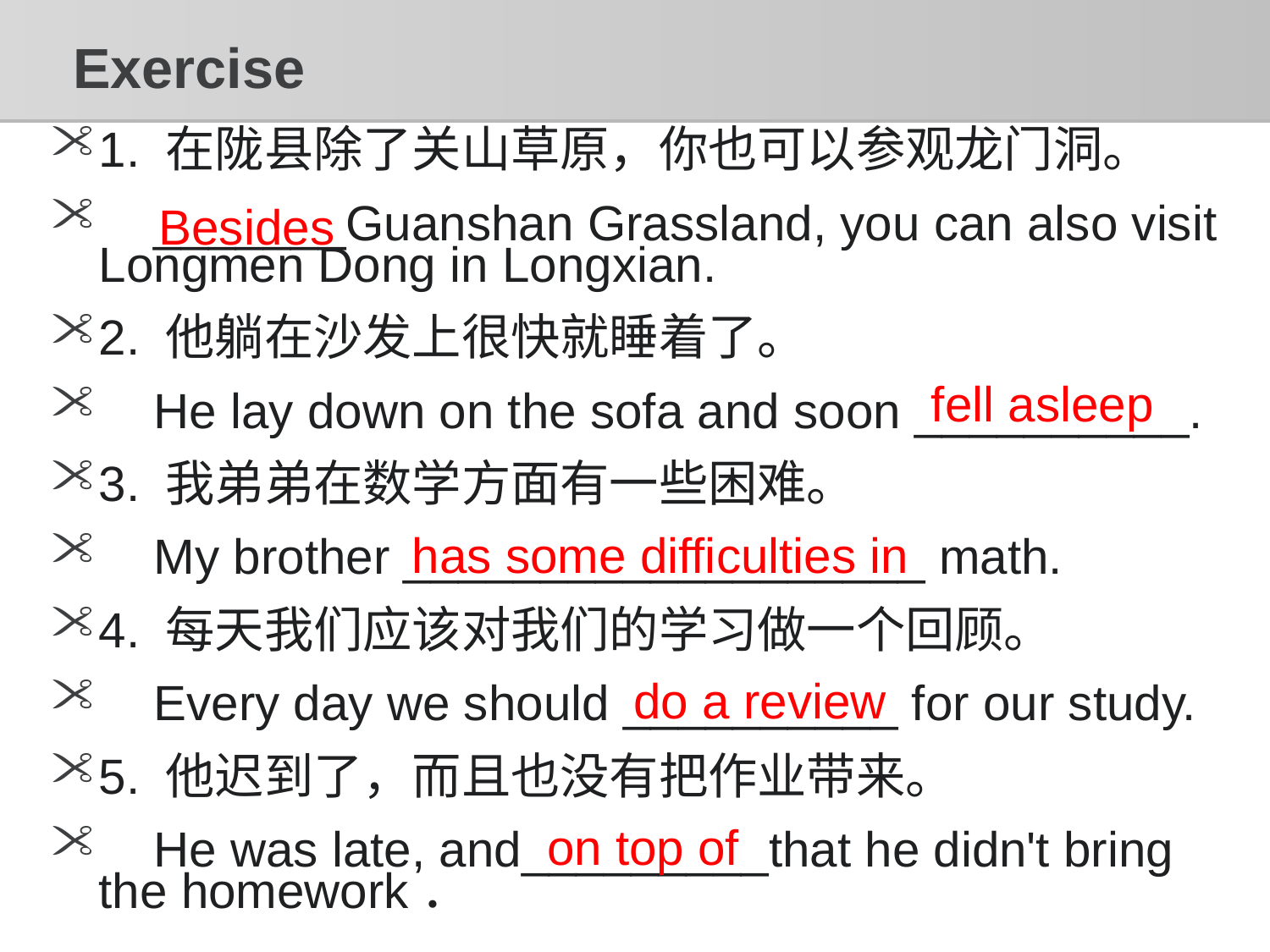

# Exercise
1. 在陇县除了关山草原，你也可以参观龙门洞。
    _______Guanshan Grassland, you can also visit Longmen Dong in Longxian.
2. 他躺在沙发上很快就睡着了。
    He lay down on the sofa and soon __________.
3. 我弟弟在数学方面有一些困难。
    My brother ___________________ math.
4. 每天我们应该对我们的学习做一个回顾。
    Every day we should __________ for our study.
5. 他迟到了，而且也没有把作业带来。
    He was late, and_________that he didn't bring the homework．
Besides
fell asleep
has some difficulties in
do a review
on top of